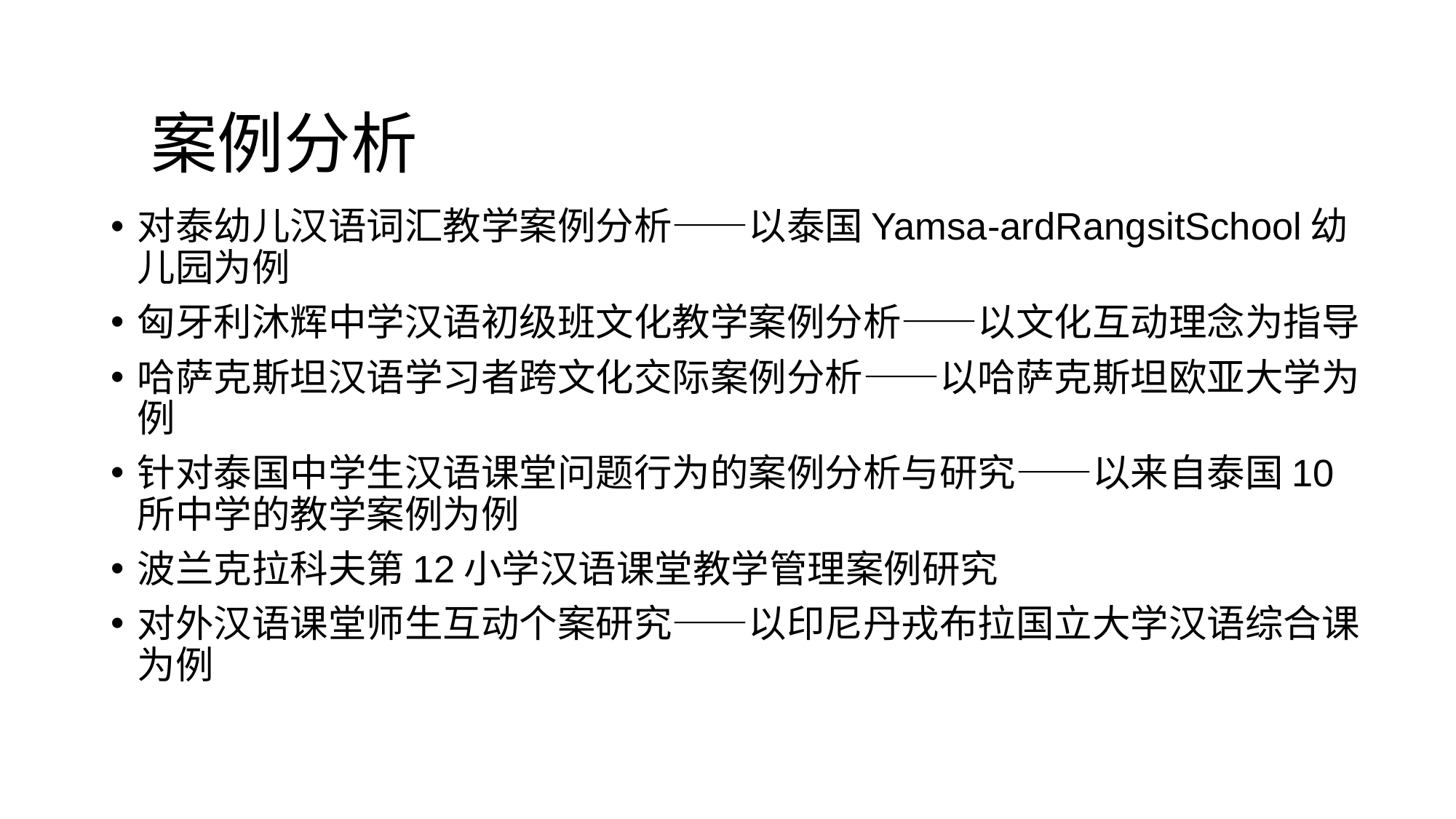

# 案例分析
对泰幼儿汉语词汇教学案例分析——以泰国Yamsa-ardRangsitSchool幼儿园为例
匈牙利沐辉中学汉语初级班文化教学案例分析——以文化互动理念为指导
哈萨克斯坦汉语学习者跨文化交际案例分析——以哈萨克斯坦欧亚大学为例
针对泰国中学生汉语课堂问题行为的案例分析与研究——以来自泰国10所中学的教学案例为例
波兰克拉科夫第12小学汉语课堂教学管理案例研究
对外汉语课堂师生互动个案研究——以印尼丹戎布拉国立大学汉语综合课为例